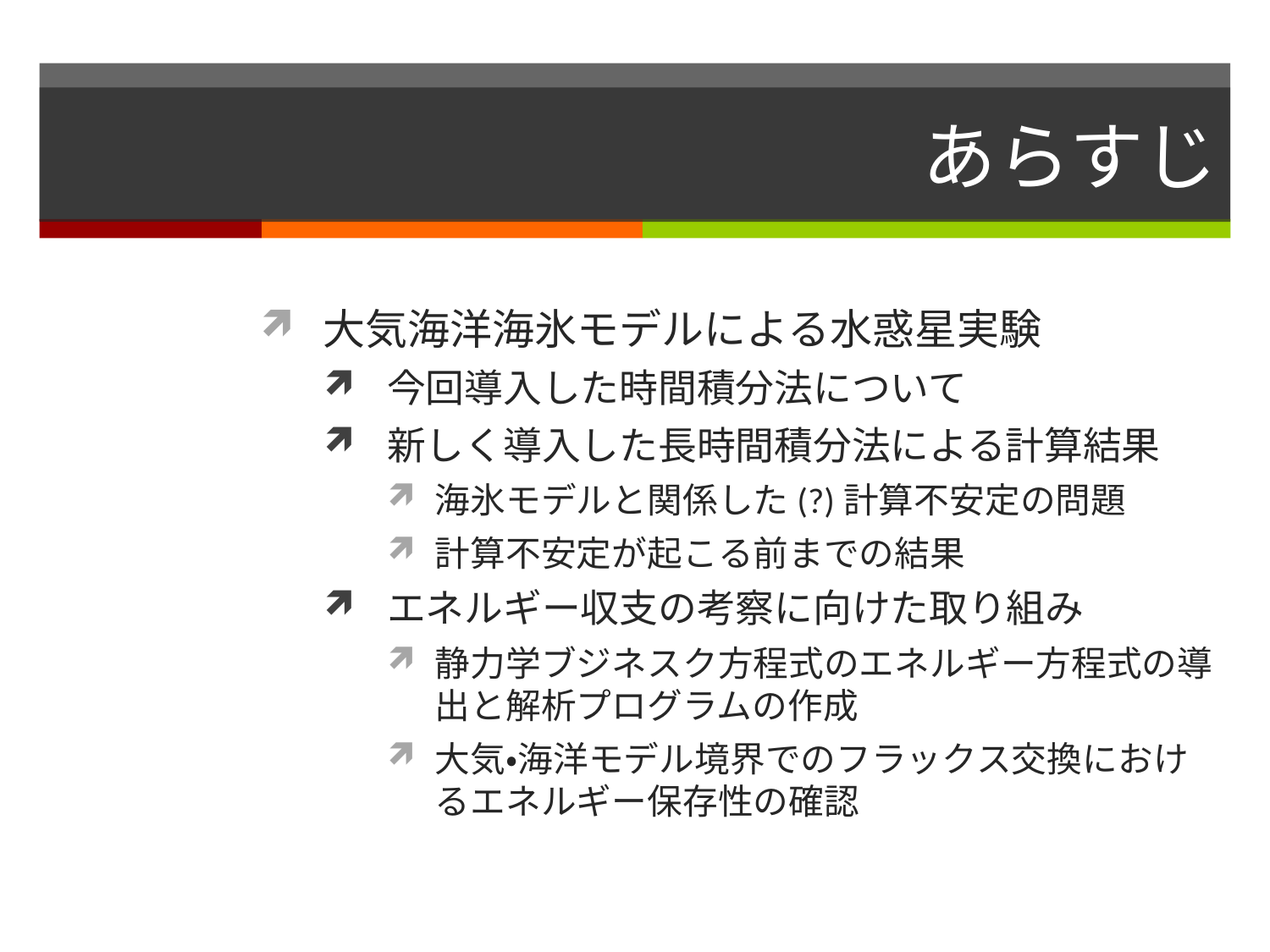

# あらすじ
大気海洋海氷モデルによる水惑星実験
今回導入した時間積分法について
新しく導入した長時間積分法による計算結果
海氷モデルと関係した(?)計算不安定の問題
計算不安定が起こる前までの結果
エネルギー収支の考察に向けた取り組み
静力学ブジネスク方程式のエネルギー方程式の導出と解析プログラムの作成
大気・海洋モデル境界でのフラックス交換におけるエネルギー保存性の確認